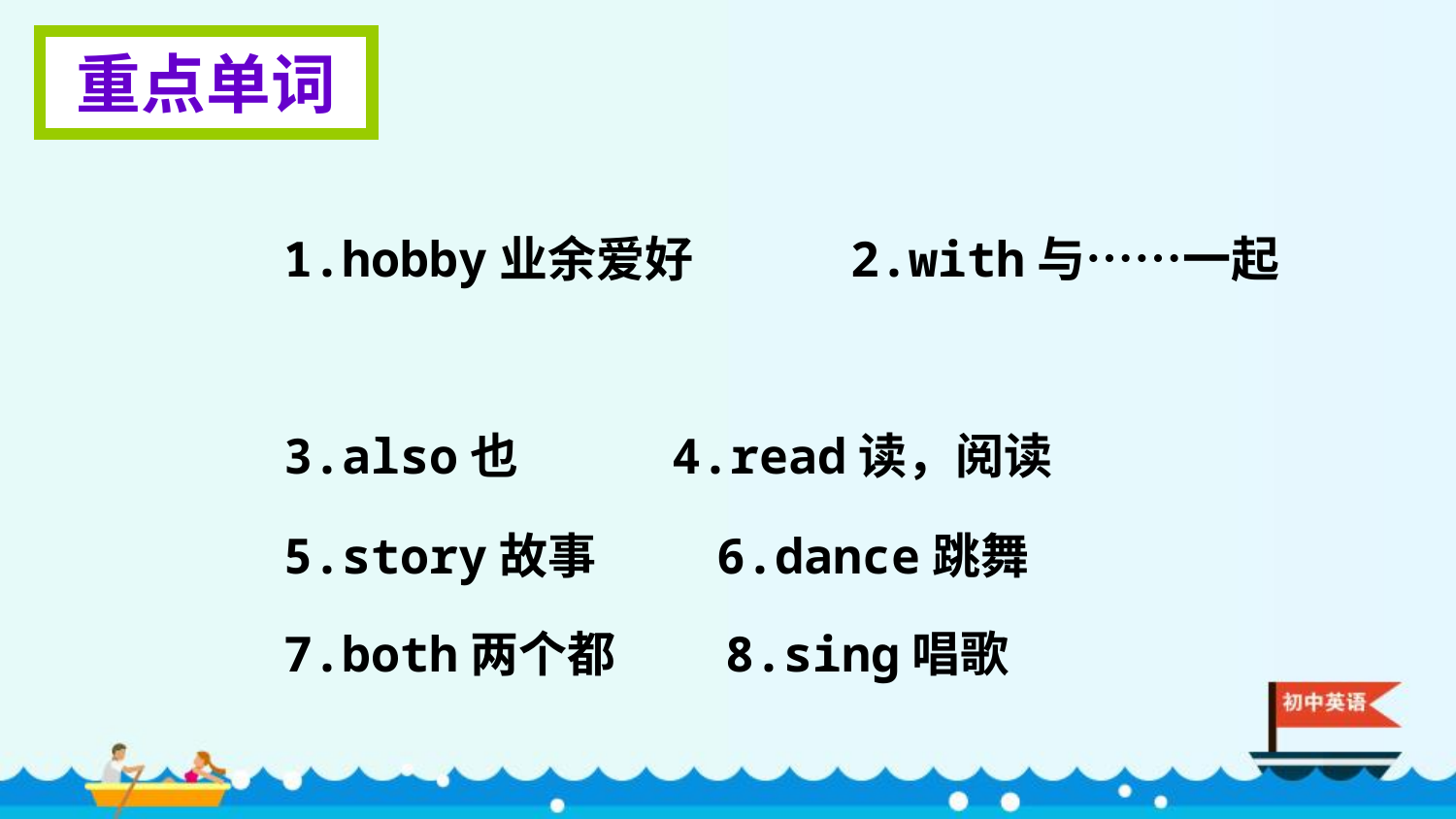

重点单词
1.hobby业余爱好　　　2.with与……一起
3.also也             4.read读，阅读
5.story故事          6.dance跳舞
7.both两个都         8.sing唱歌